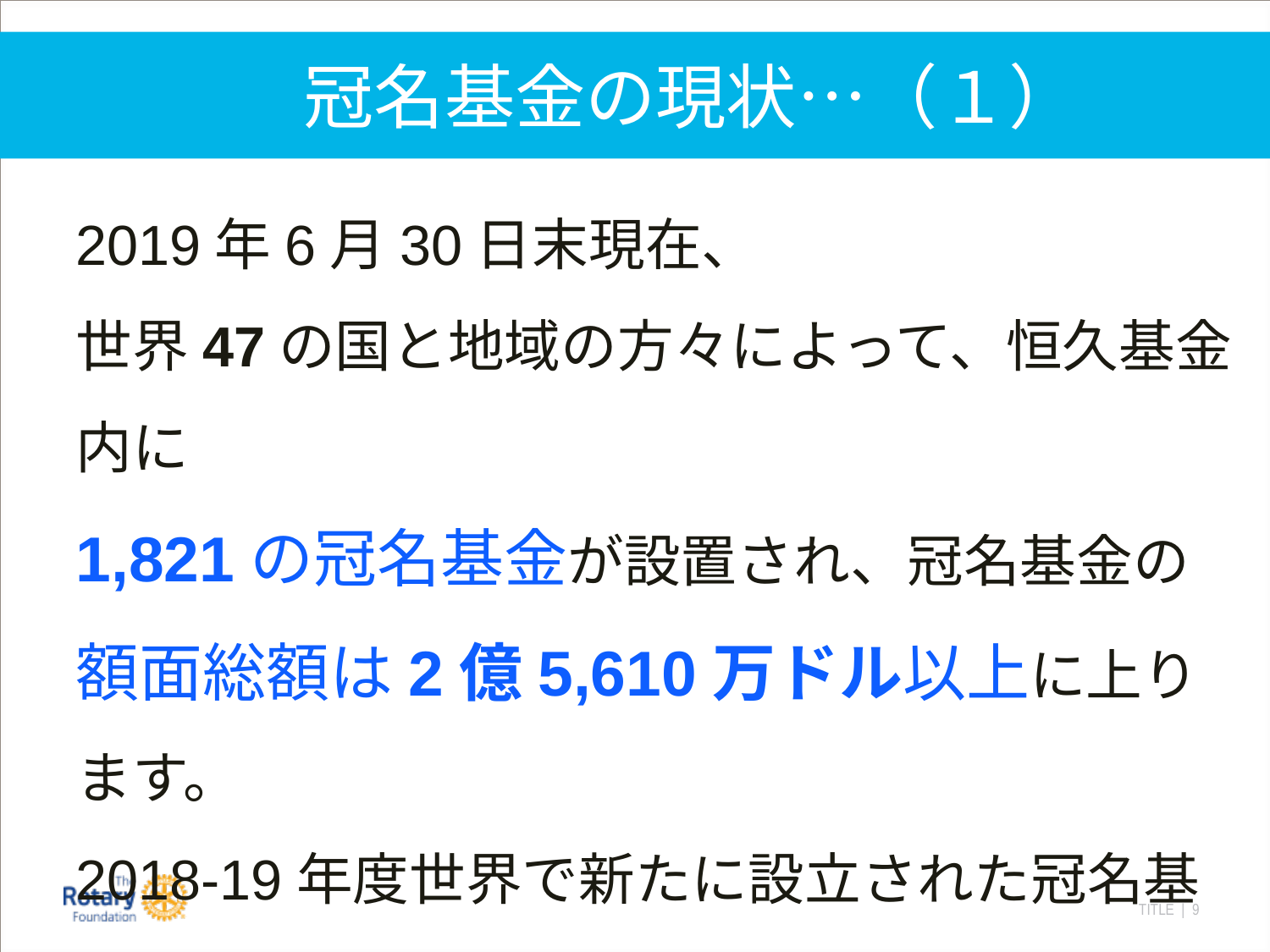

# 冠名基金の現状…（１）
2019年6月30日末現在、
世界47の国と地域の方々によって、恒久基金内に
1,821の冠名基金が設置され、冠名基金の
額面総額は2億5,610万ドル以上に上ります。
2018-19年度世界で新たに設立された冠名基金は、165件、総額1150万ドルでした。